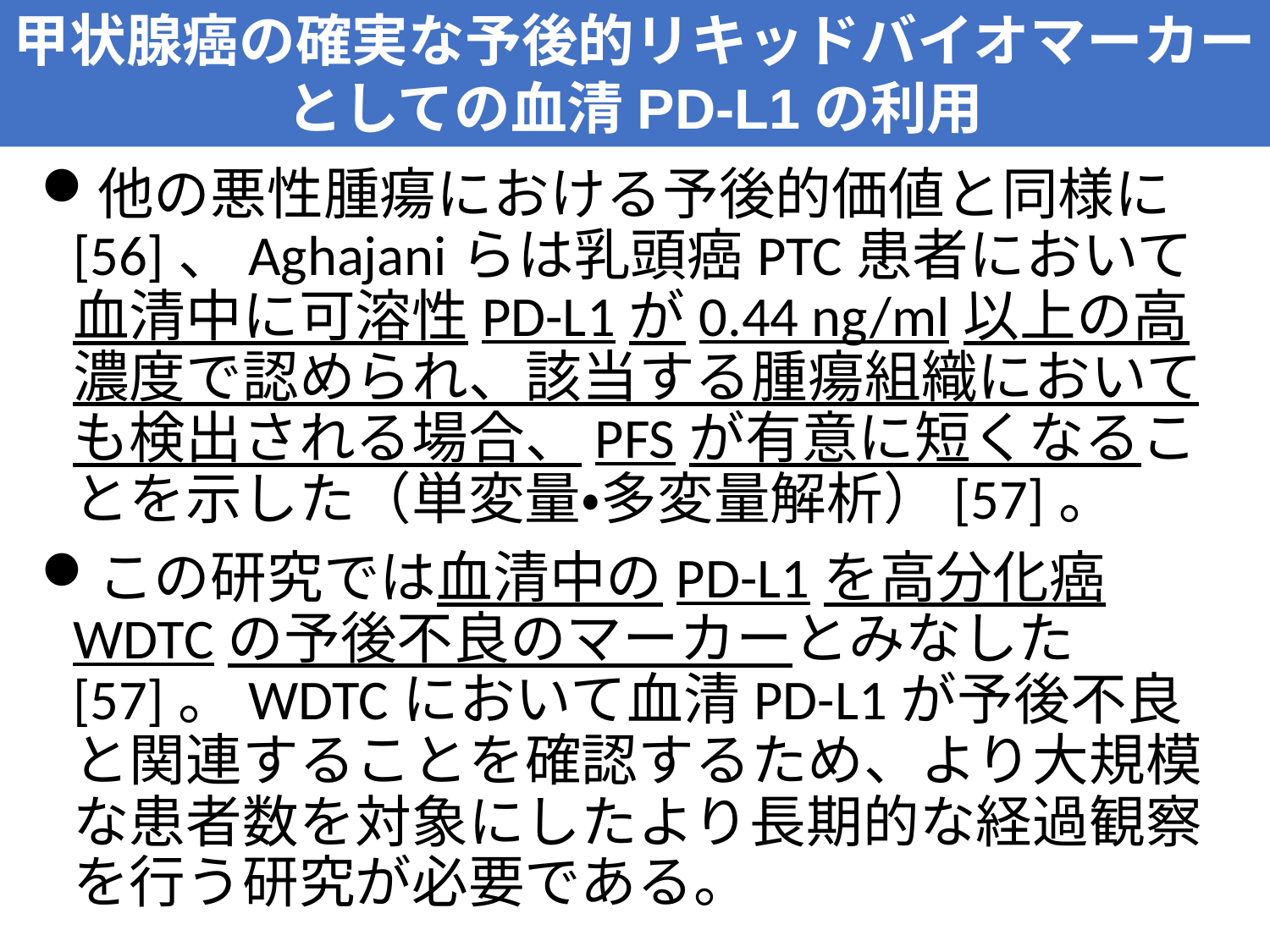

甲状腺癌の確実な予後的リキッドバイオマーカーとしての血清PD-L1の利用
他の悪性腫瘍における予後的価値と同様に[56]、Aghajaniらは乳頭癌PTC患者において血清中に可溶性PD-L1が0.44 ng/ml以上の高濃度で認められ、該当する腫瘍組織においても検出される場合、PFSが有意に短くなることを示した（単変量・多変量解析）[57]。
この研究では血清中のPD-L1を高分化癌WDTCの予後不良のマーカーとみなした[57]。WDTCにおいて血清PD-L1が予後不良と関連することを確認するため、より大規模な患者数を対象にしたより長期的な経過観察を行う研究が必要である。